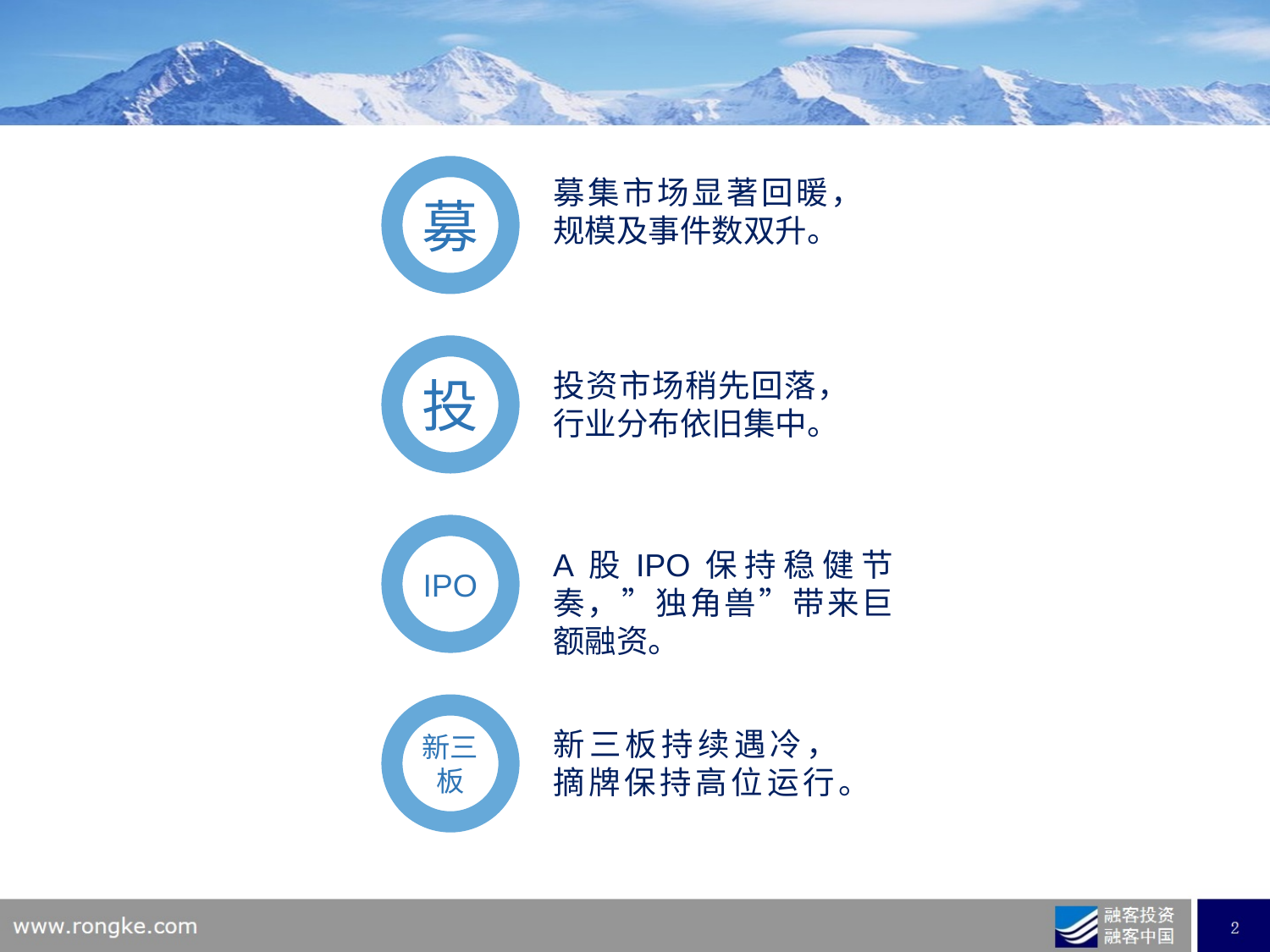

募
募集市场显著回暖，规模及事件数双升。
投
投资市场稍先回落，行业分布依旧集中。
IPO
A股IPO保持稳健节奏，”独角兽”带来巨额融资。
新三板
新三板持续遇冷，摘牌保持高位运行。